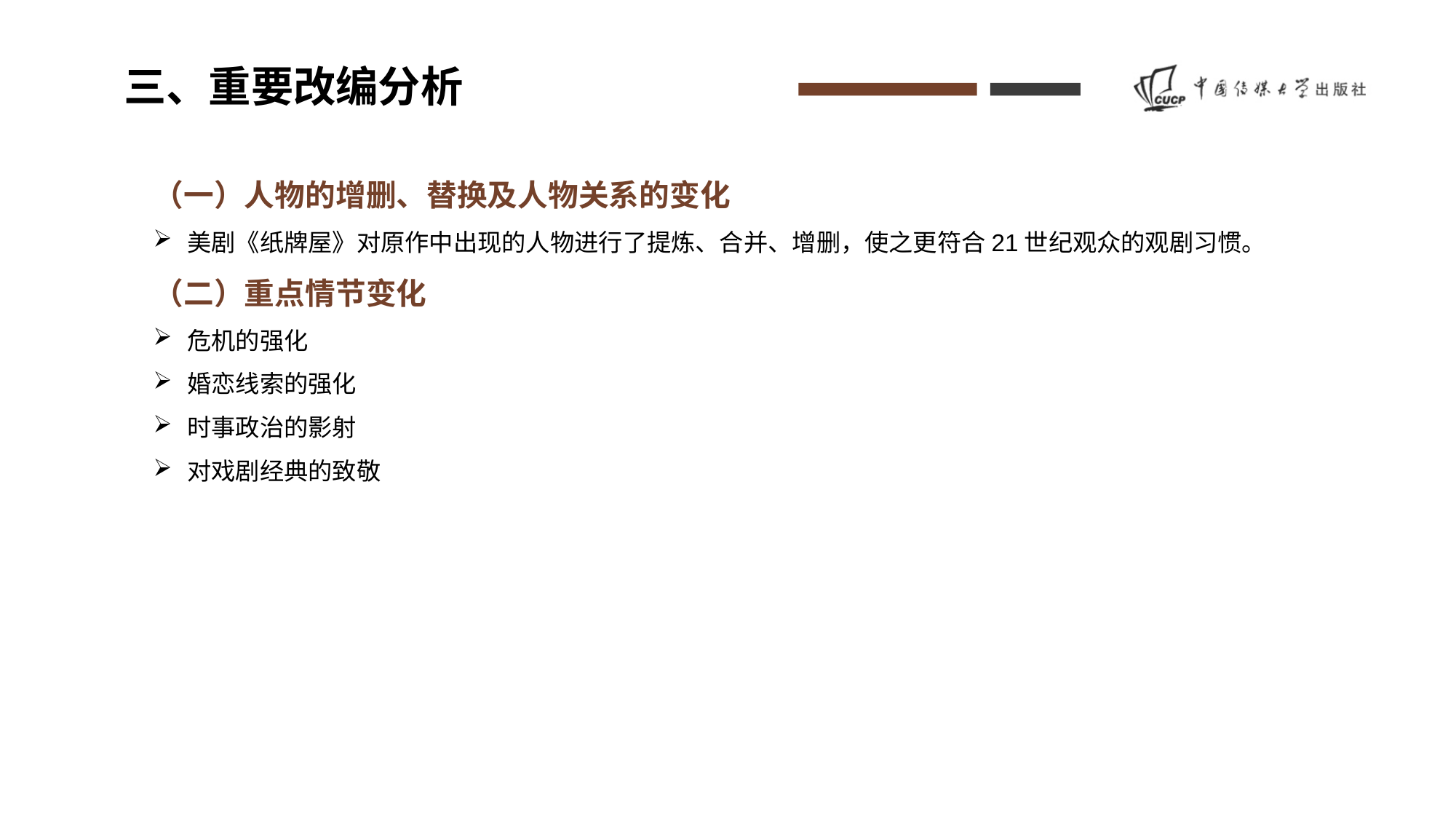

三、重要改编分析

（一）人物的增删、替换及人物关系的变化
美剧《纸牌屋》对原作中出现的人物进行了提炼、合并、增删，使之更符合21世纪观众的观剧习惯。
（二）重点情节变化
危机的强化
婚恋线索的强化
时事政治的影射
对戏剧经典的致敬